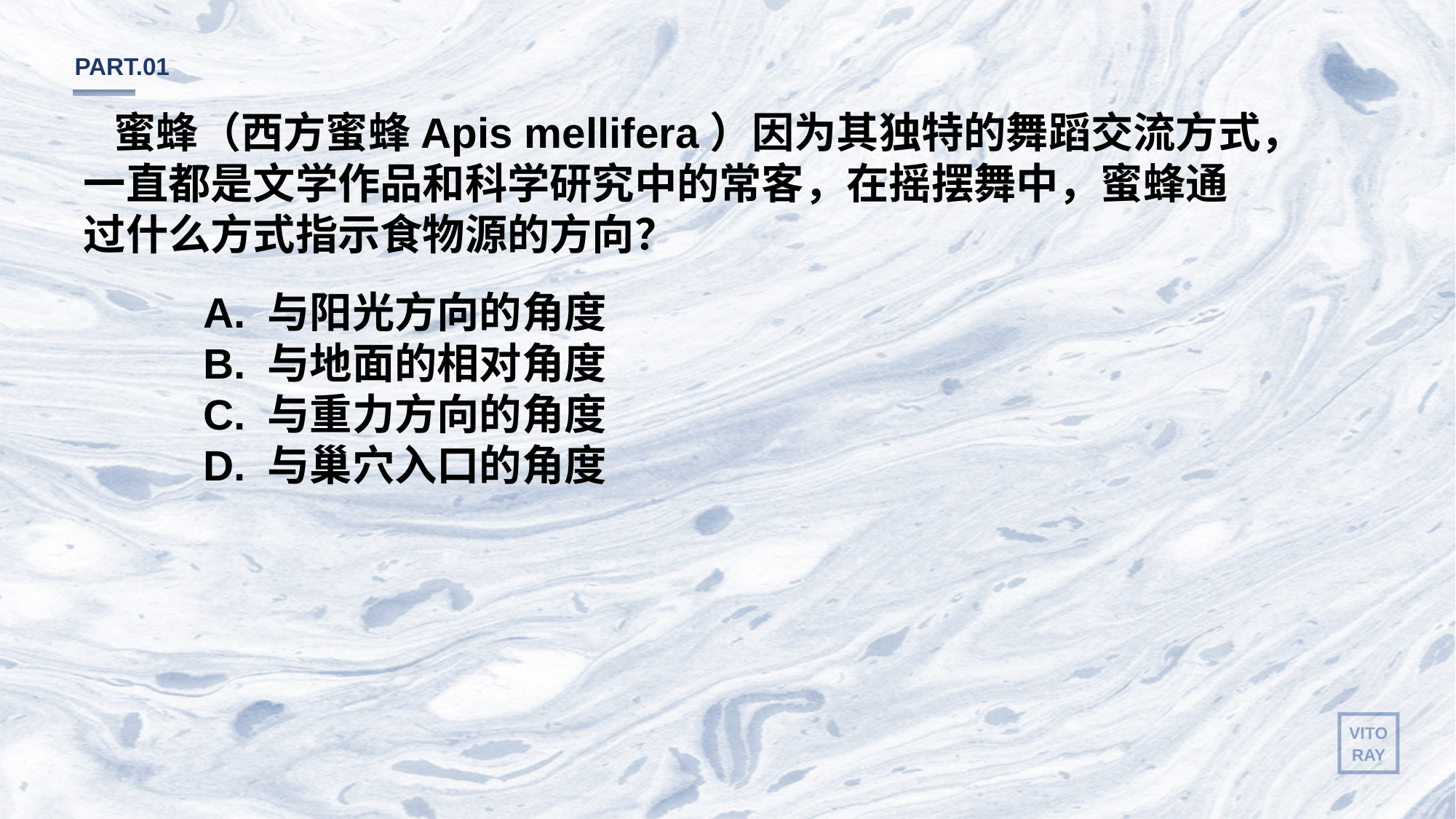

PART.01

蜜蜂（西方蜜蜂Apis mellifera）因为其独特的舞蹈交流方式，一直都是文学作品和科学研究中的常客，在摇摆舞中，蜜蜂通过什么方式指示食物源的方向？
A. 与阳光方向的角度
B. 与地面的相对角度
C. 与重力方向的角度
D. 与巢穴入口的角度

VITO
RAY